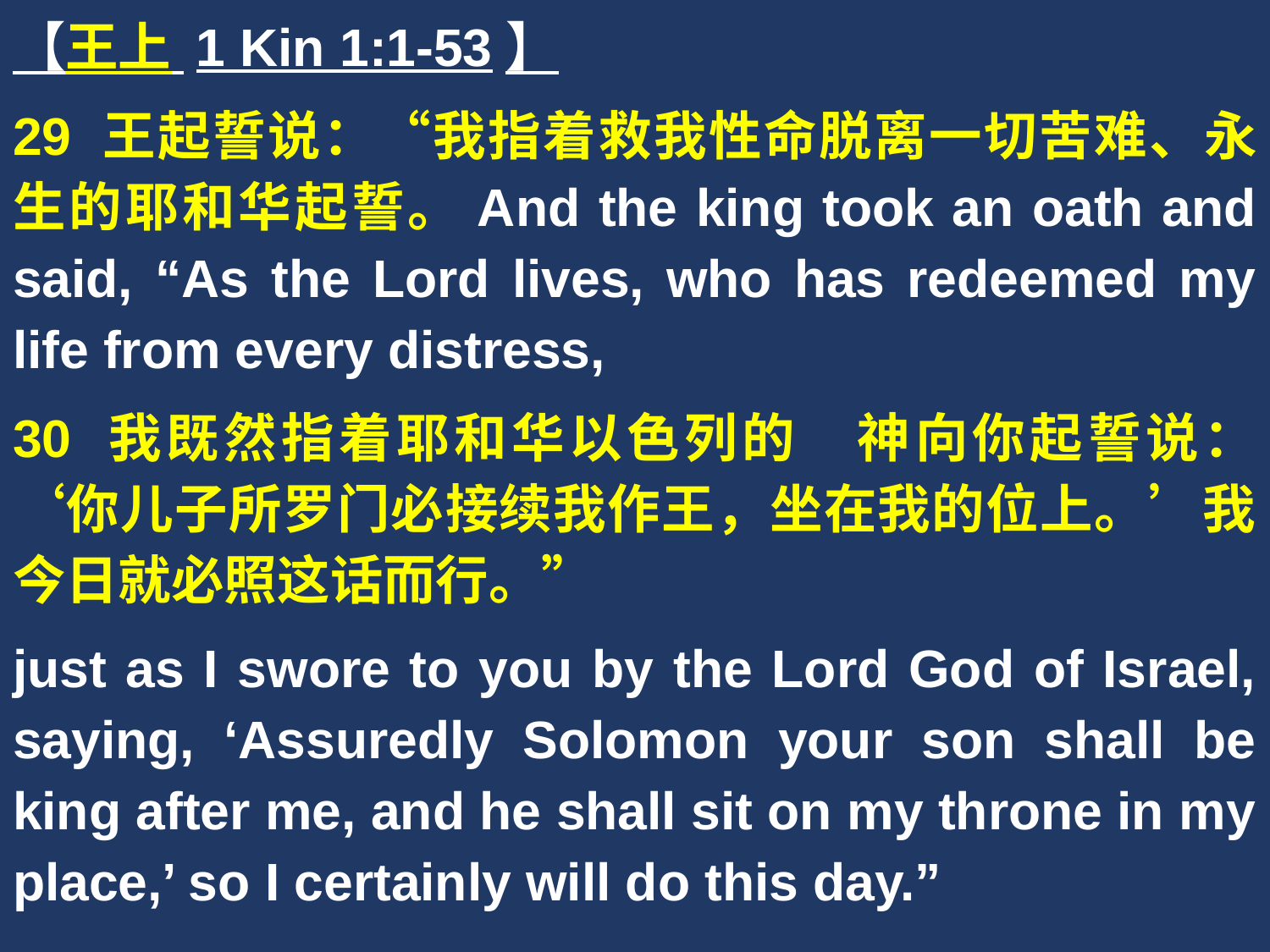

【王上 1 Kin 1:1-53】
29 王起誓说：“我指着救我性命脱离一切苦难、永生的耶和华起誓。And the king took an oath and said, “As the Lord lives, who has redeemed my life from every distress,
30 我既然指着耶和华以色列的　神向你起誓说：‘你儿子所罗门必接续我作王，坐在我的位上。’我今日就必照这话而行。”
just as I swore to you by the Lord God of Israel, saying, ‘Assuredly Solomon your son shall be king after me, and he shall sit on my throne in my place,’ so I certainly will do this day.”